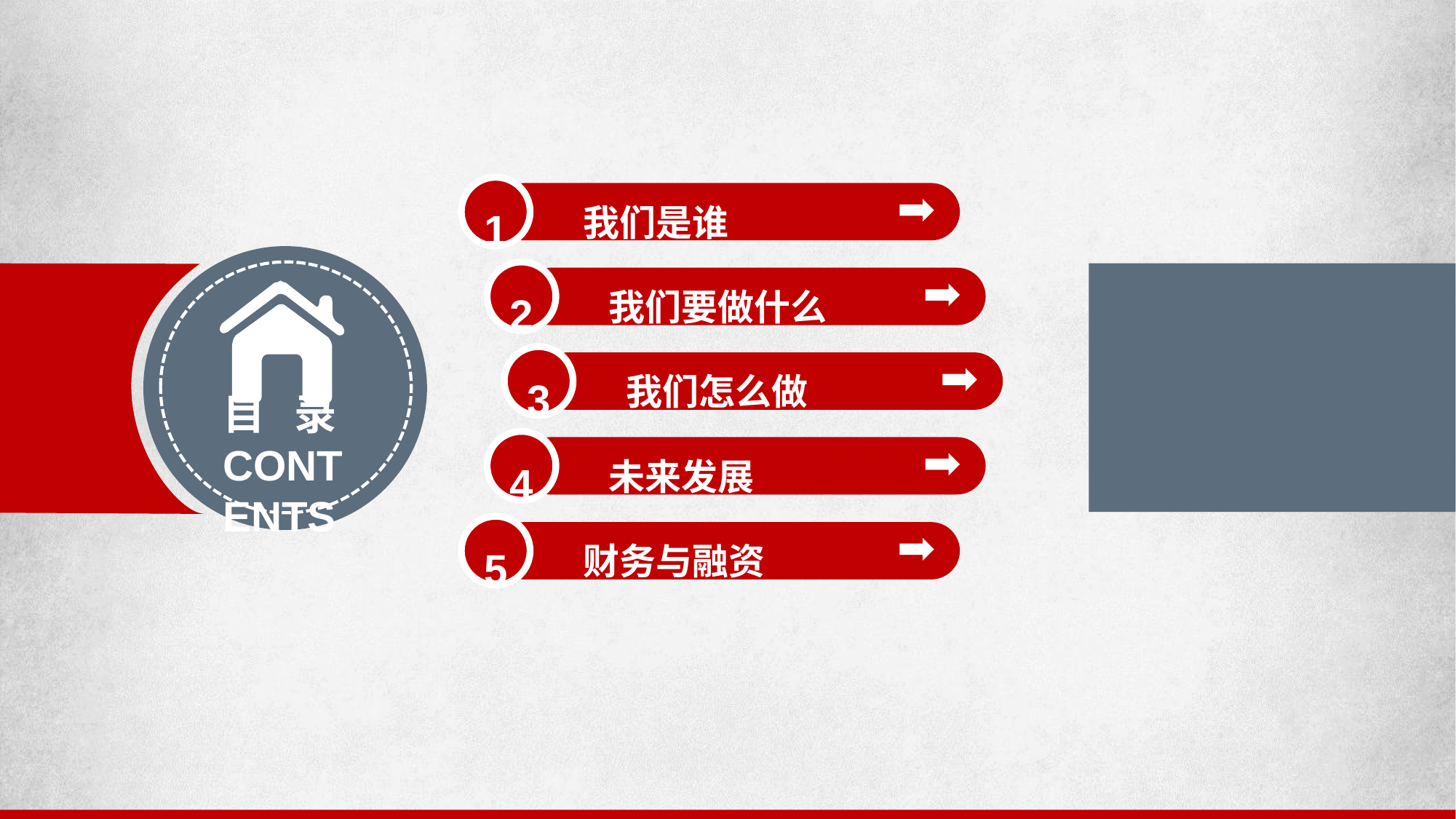

我们是谁
1

   我们要做什么

2

   我们怎么做
3

目   录
CONTENTS

   未来发展
4

   财务与融资
5